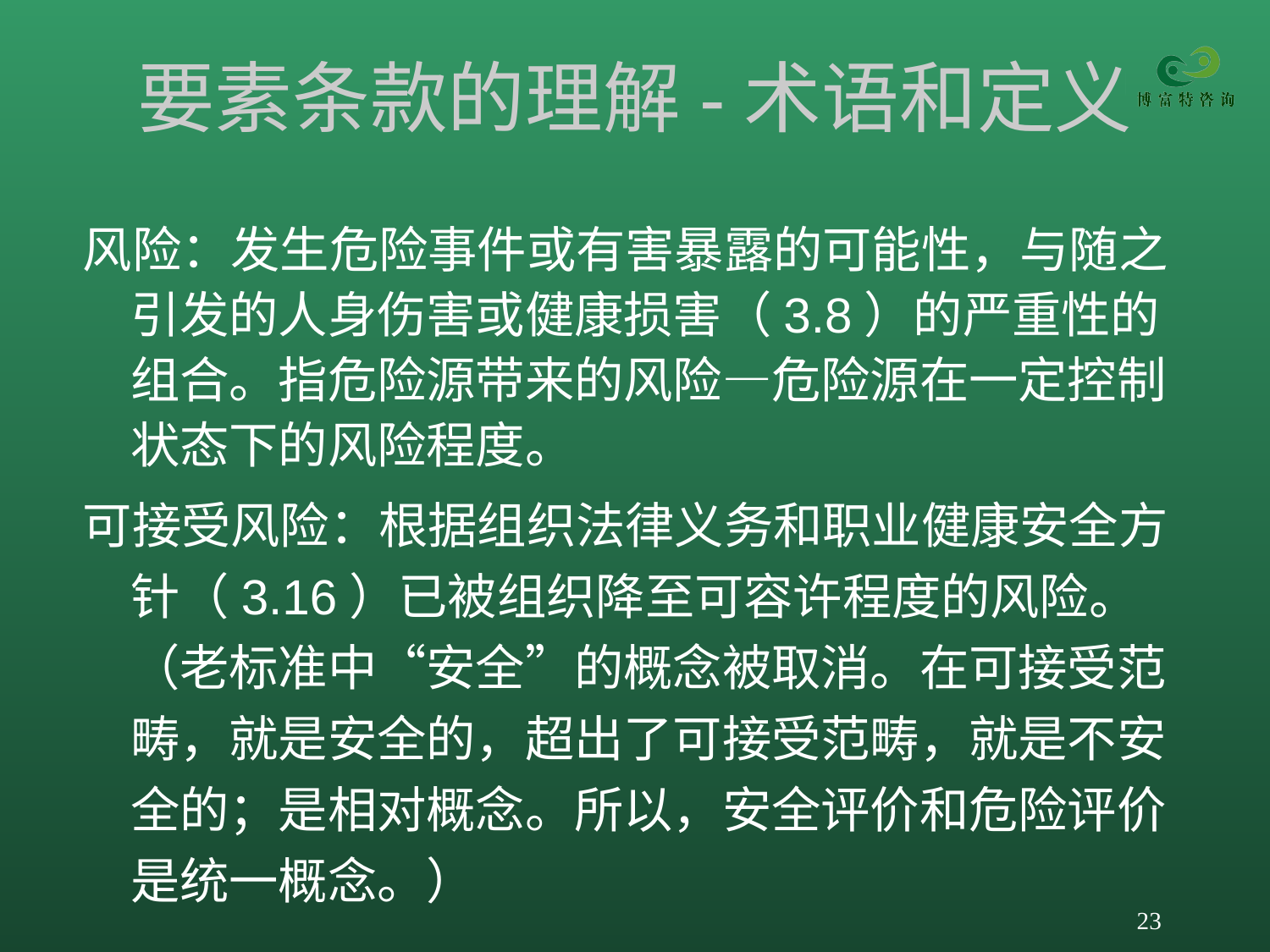

要素条款的理解-术语和定义
风险：发生危险事件或有害暴露的可能性，与随之引发的人身伤害或健康损害（3.8）的严重性的组合。指危险源带来的风险—危险源在一定控制状态下的风险程度。
可接受风险：根据组织法律义务和职业健康安全方针（3.16）已被组织降至可容许程度的风险。（老标准中“安全”的概念被取消。在可接受范畴，就是安全的，超出了可接受范畴，就是不安全的；是相对概念。所以，安全评价和危险评价是统一概念。）

23